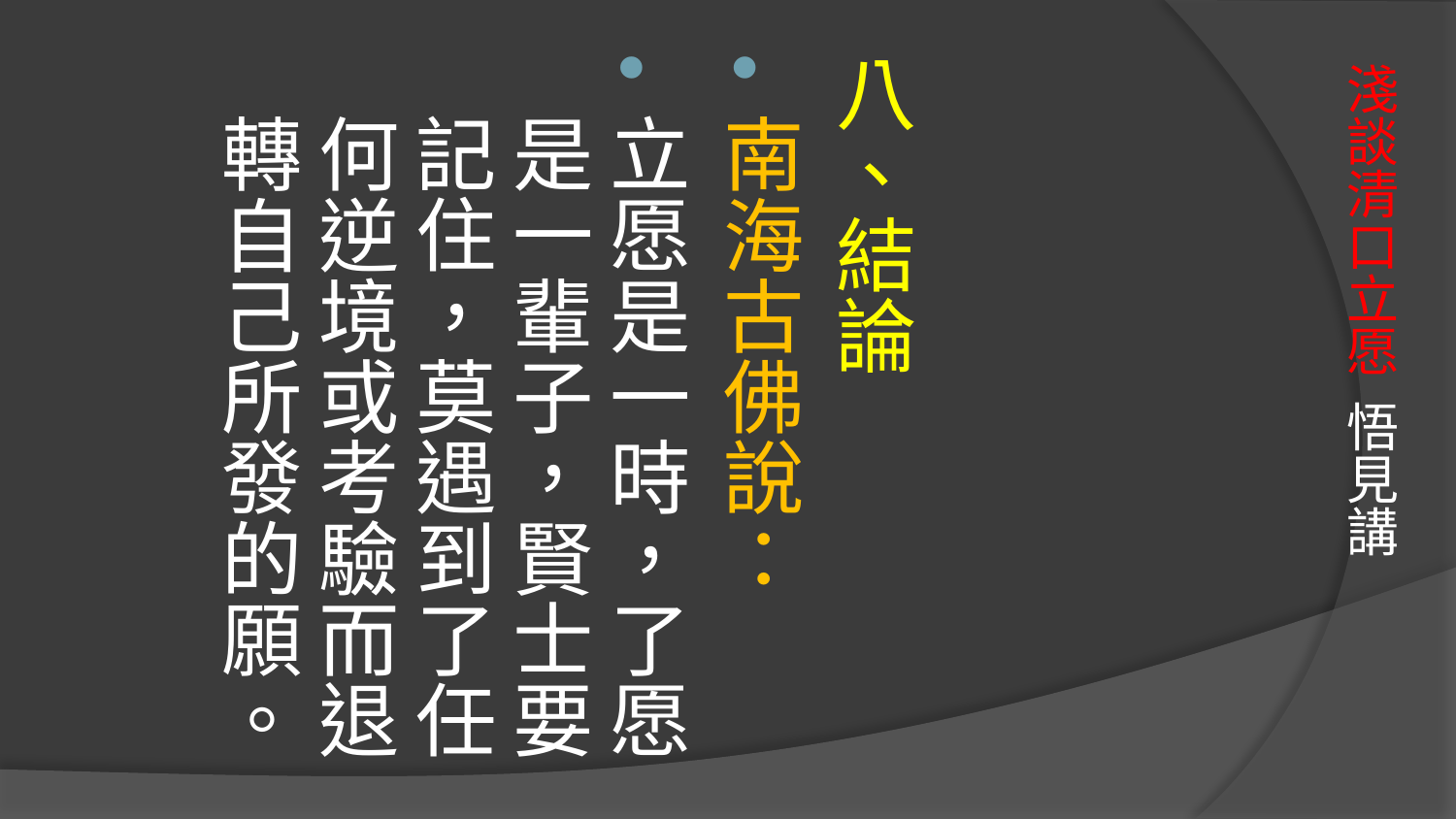

八、結論
南海古佛說：
立愿是一時，了愿是一輩子，賢士要記住，莫遇到了任何逆境或考驗而退轉自己所發的願。

# 淺談清口立愿  悟見講